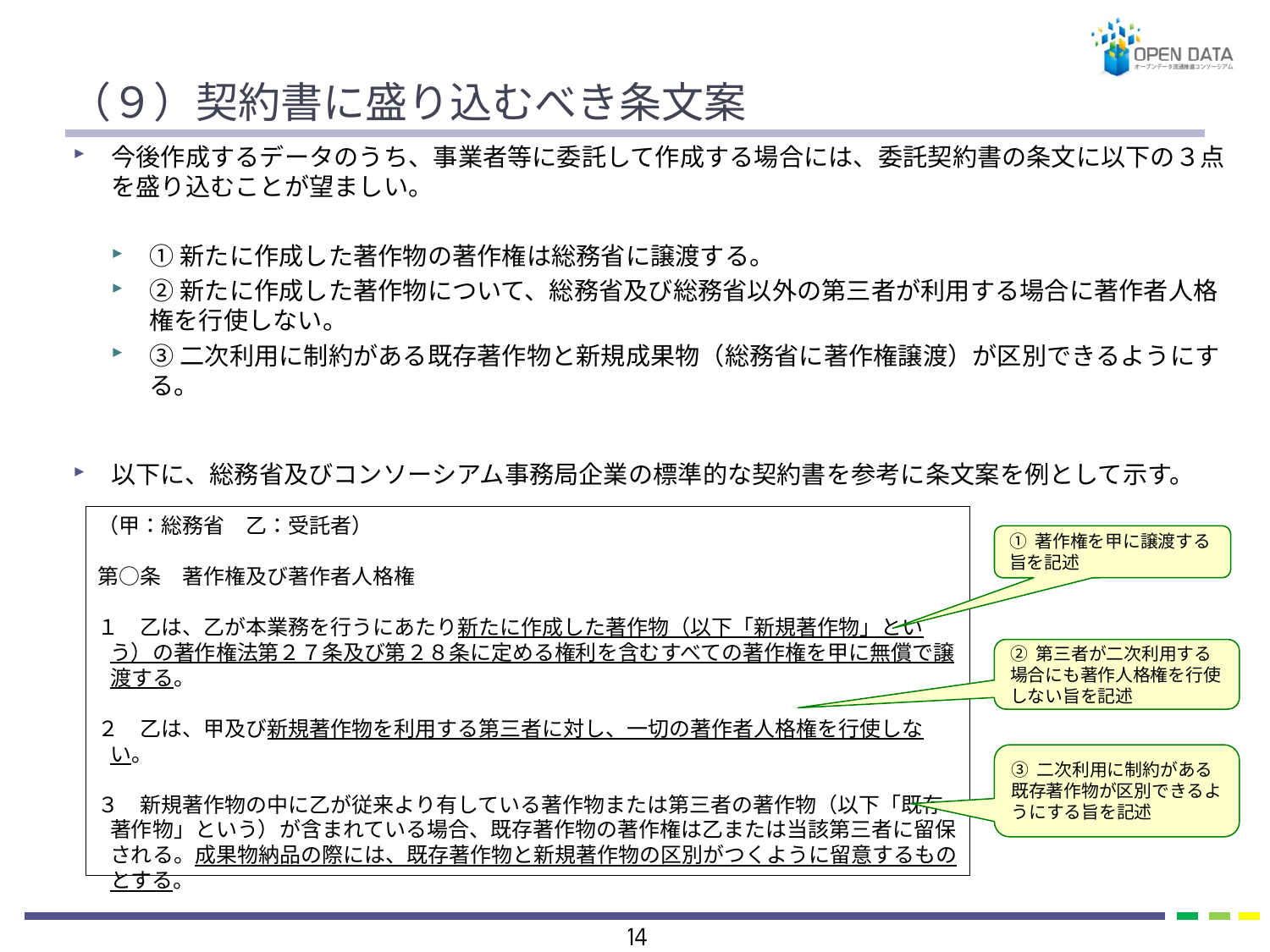

# （９）契約書に盛り込むべき条文案
今後作成するデータのうち、事業者等に委託して作成する場合には、委託契約書の条文に以下の３点を盛り込むことが望ましい。

①新たに作成した著作物の著作権は総務省に譲渡する。
②新たに作成した著作物について、総務省及び総務省以外の第三者が利用する場合に著作者人格権を行使しない。
③二次利用に制約がある既存著作物と新規成果物（総務省に著作権譲渡）が区別できるようにする。

以下に、総務省及びコンソーシアム事務局企業の標準的な契約書を参考に条文案を例として示す。
（甲：総務省　乙：受託者）

第○条　著作権及び著作者人格権

１　乙は、乙が本業務を行うにあたり新たに作成した著作物（以下「新規著作物」という）の著作権法第２７条及び第２８条に定める権利を含むすべての著作権を甲に無償で譲渡する。

２　乙は、甲及び新規著作物を利用する第三者に対し、一切の著作者人格権を行使しない。

３　新規著作物の中に乙が従来より有している著作物または第三者の著作物（以下「既存著作物」という）が含まれている場合、既存著作物の著作権は乙または当該第三者に留保される。成果物納品の際には、既存著作物と新規著作物の区別がつくように留意するものとする。
① 著作権を甲に譲渡する旨を記述
② 第三者が二次利用する場合にも著作人格権を行使しない旨を記述
③ 二次利用に制約がある既存著作物が区別できるようにする旨を記述
14